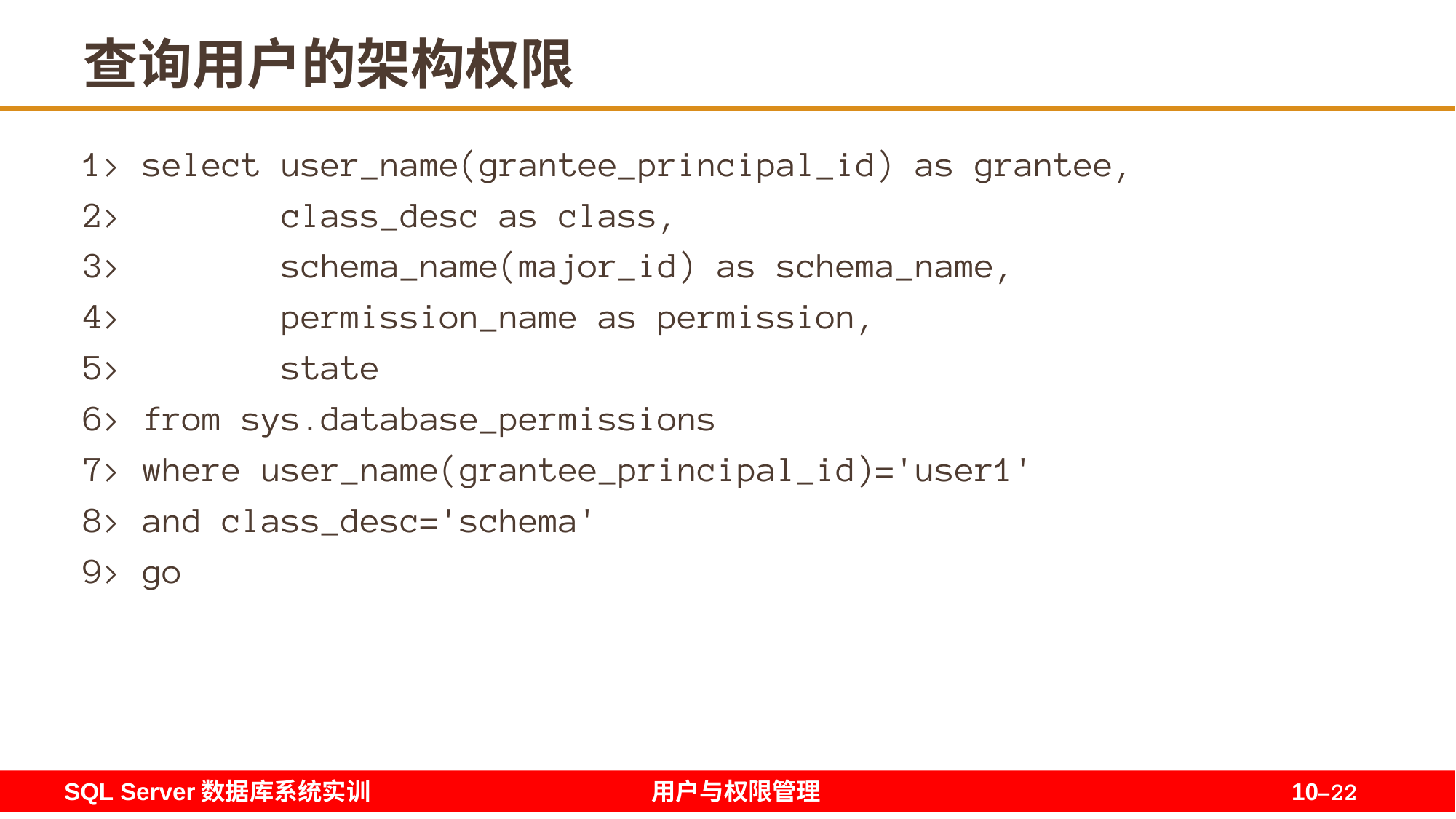

22
# 查询用户的架构权限
1> select user_name(grantee_principal_id) as grantee,
2>        class_desc as class,
3>        schema_name(major_id) as schema_name,
4>        permission_name as permission,
5>        state
6> from sys.database_permissions
7> where user_name(grantee_principal_id)='user1'
8> and class_desc='schema'
9> go